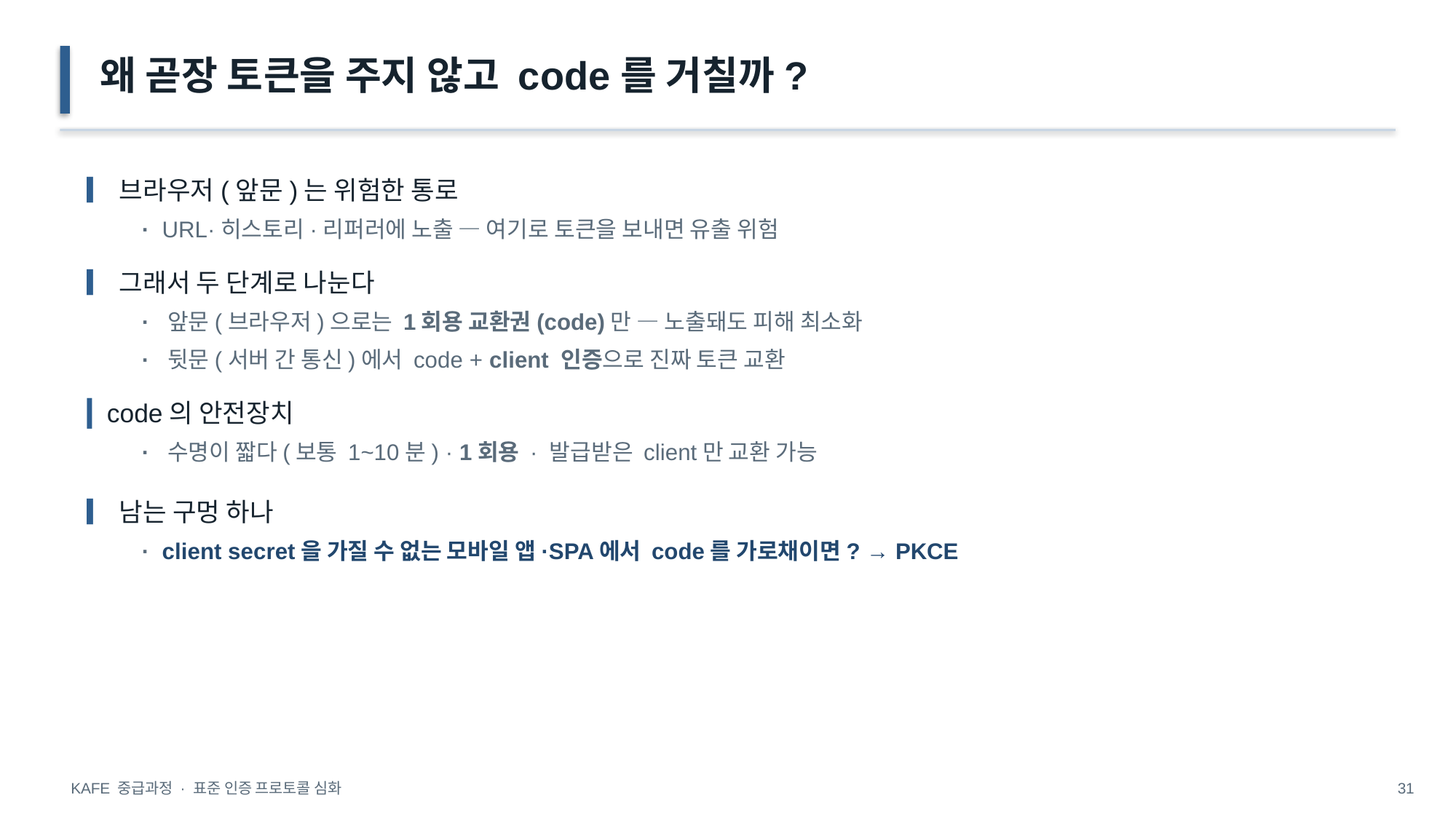

왜 곧장 토큰을 주지 않고 code를 거칠까?

▎브라우저(앞문)는 위험한 통로
·  URL·히스토리·리퍼러에 노출 — 여기로 토큰을 보내면 유출 위험
▎그래서 두 단계로 나눈다
·  앞문(브라우저)으로는 1회용 교환권(code)만 — 노출돼도 피해 최소화
·  뒷문(서버 간 통신)에서 code + client 인증으로 진짜 토큰 교환
▎code의 안전장치
·  수명이 짧다(보통 1~10분) · 1회용 · 발급받은 client만 교환 가능
▎남는 구멍 하나
·  client secret을 가질 수 없는 모바일 앱·SPA에서 code를 가로채이면? → PKCE
KAFE 중급과정 · 표준 인증 프로토콜 심화
31